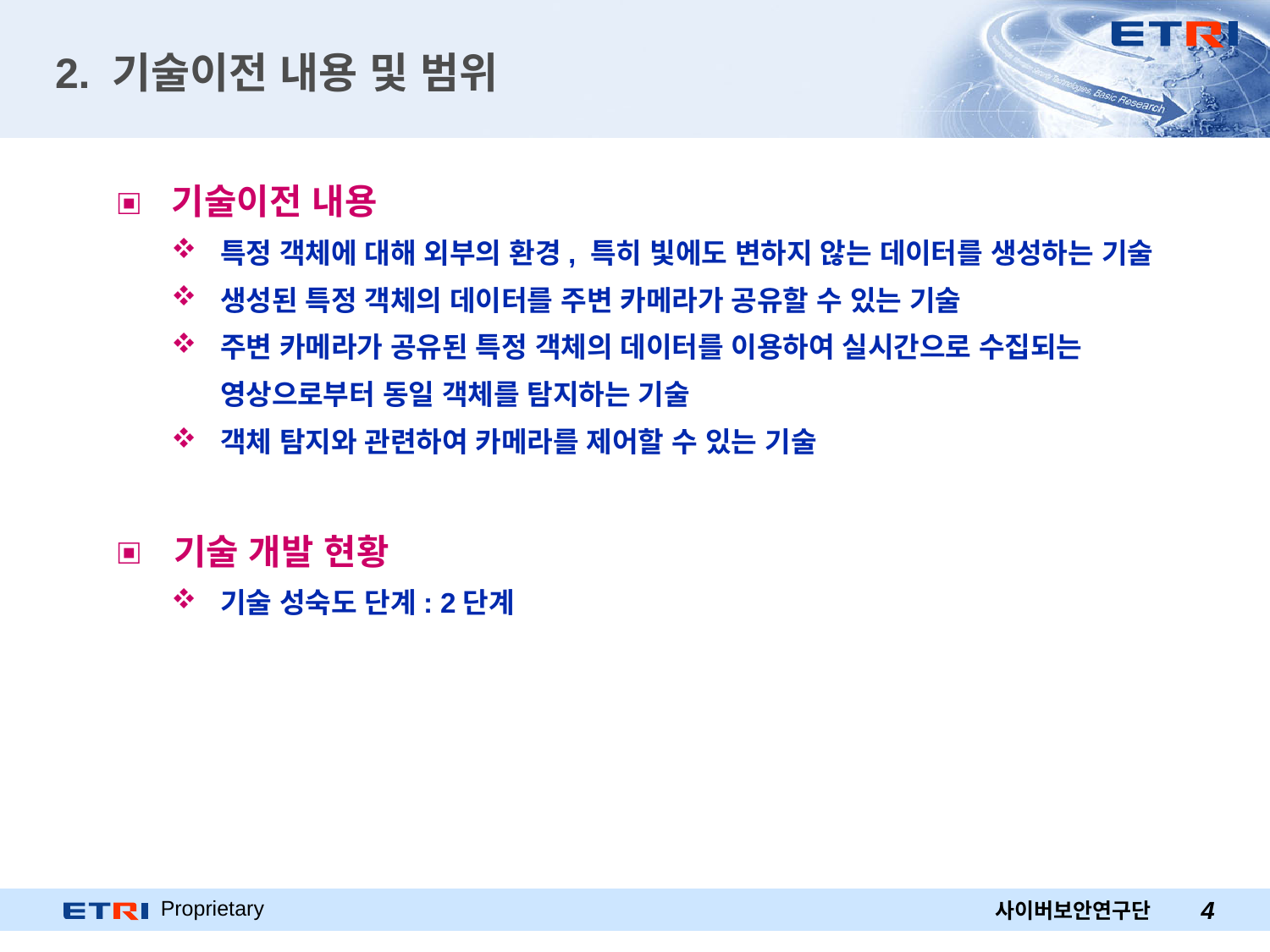

# 2. 기술이전 내용 및 범위
 기술이전 내용
특정 객체에 대해 외부의 환경, 특히 빛에도 변하지 않는 데이터를 생성하는 기술
생성된 특정 객체의 데이터를 주변 카메라가 공유할 수 있는 기술
주변 카메라가 공유된 특정 객체의 데이터를 이용하여 실시간으로 수집되는 영상으로부터 동일 객체를 탐지하는 기술
객체 탐지와 관련하여 카메라를 제어할 수 있는 기술

 기술 개발 현황
기술 성숙도 단계: 2단계
4
사이버보안연구단